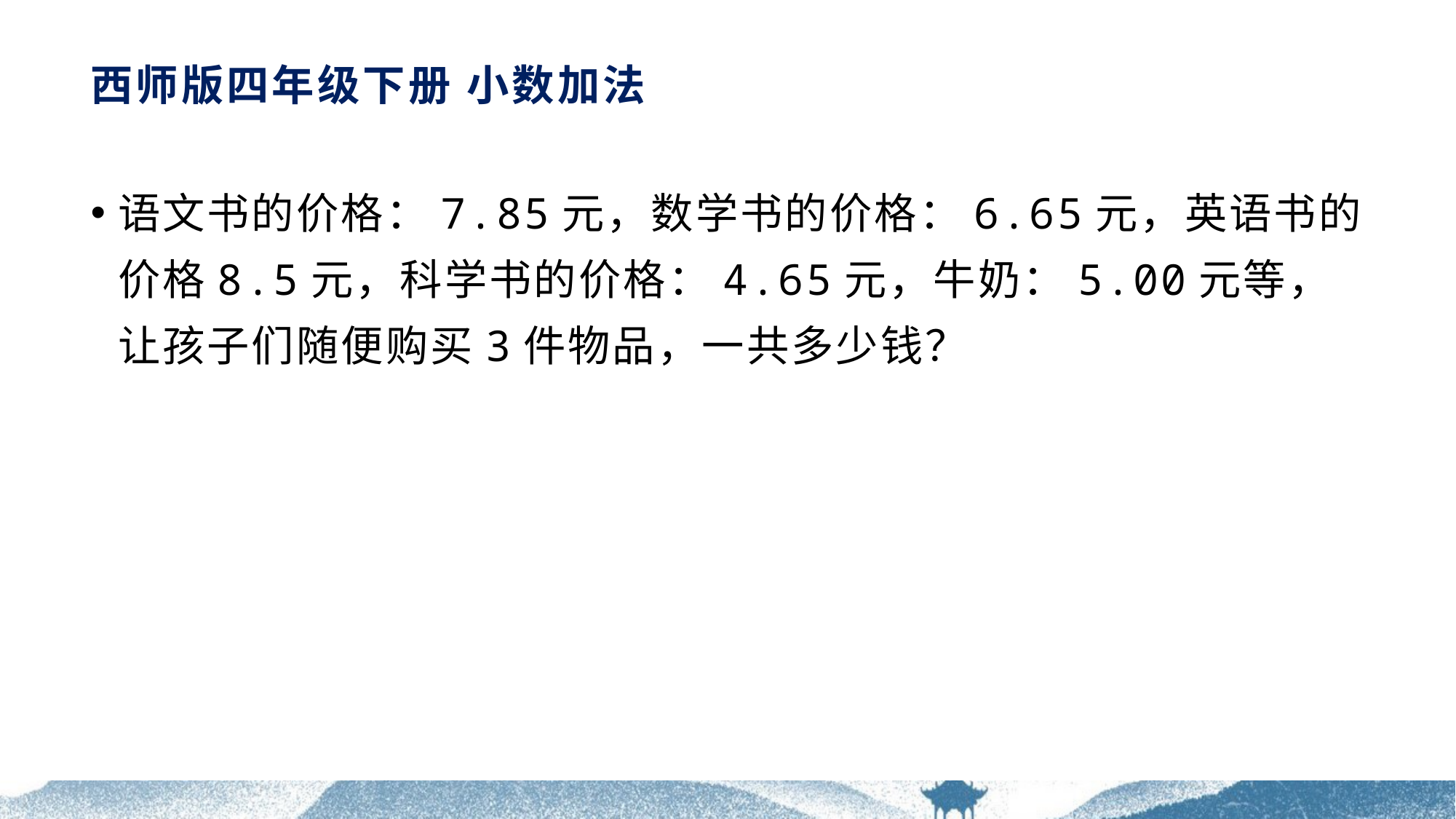

# 西师版四年级下册 小数加法
语文书的价格：7.85元，数学书的价格：6.65元，英语书的价格8.5元，科学书的价格：4.65元，牛奶：5.00元等，让孩子们随便购买3件物品，一共多少钱？